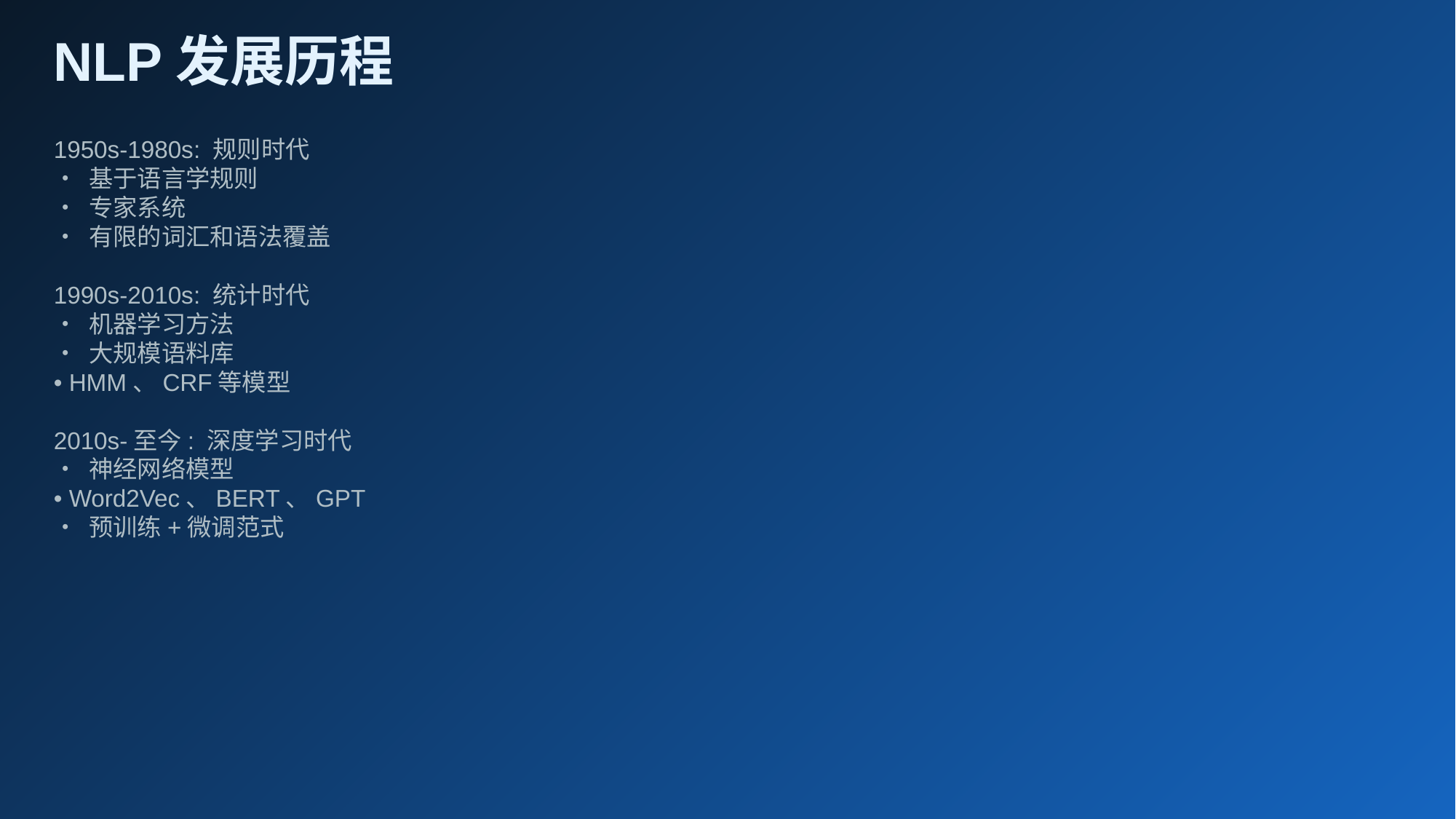

NLP发展历程
1950s-1980s: 规则时代
• 基于语言学规则
• 专家系统
• 有限的词汇和语法覆盖

1990s-2010s: 统计时代
• 机器学习方法
• 大规模语料库
• HMM、CRF等模型

2010s-至今: 深度学习时代
• 神经网络模型
• Word2Vec、BERT、GPT
• 预训练+微调范式